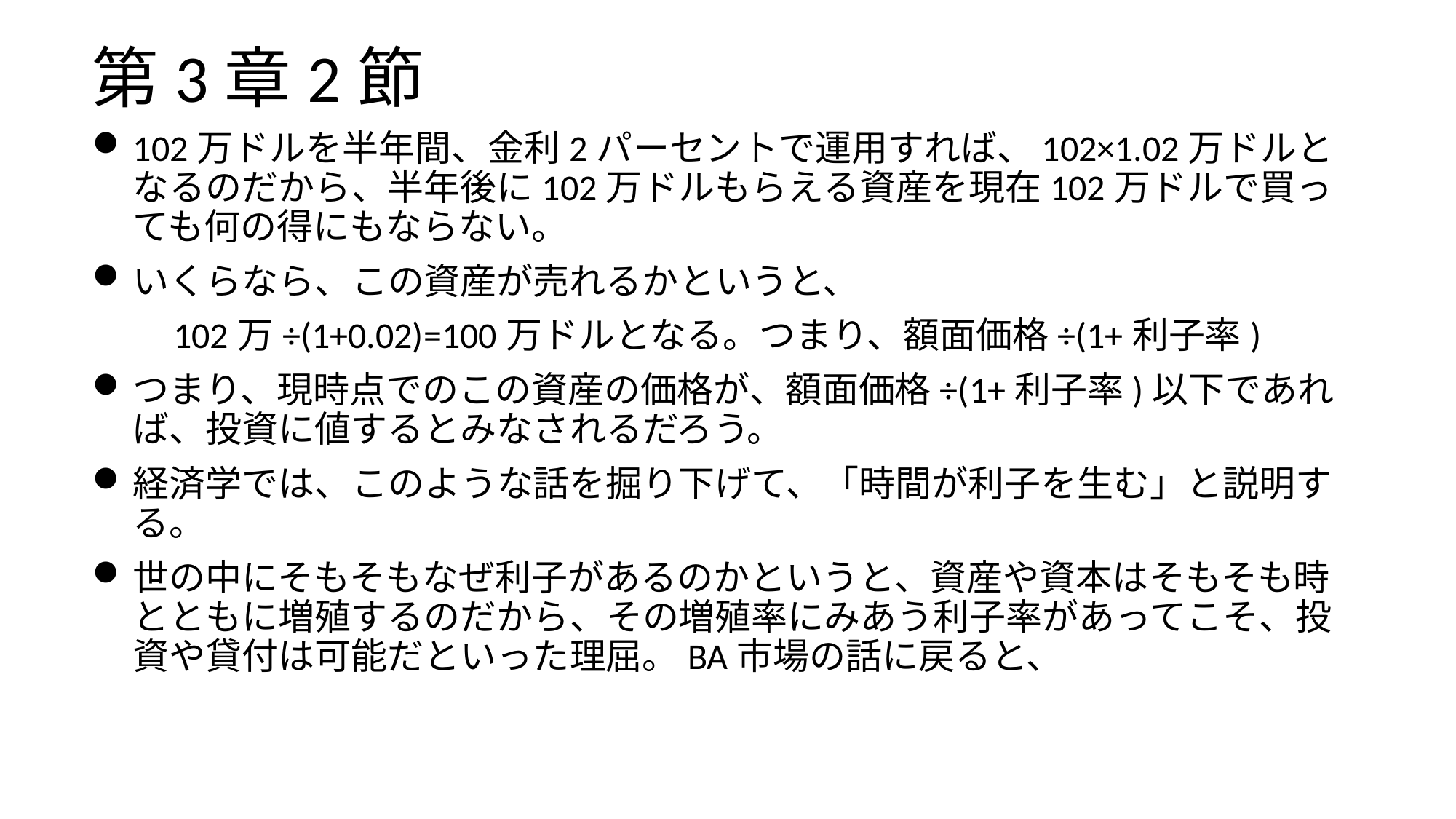

# 第3章2節
102万ドルを半年間、金利2パーセントで運用すれば、102×1.02万ドルとなるのだから、半年後に102万ドルもらえる資産を現在102万ドルで買っても何の得にもならない。
いくらなら、この資産が売れるかというと、
　　102万÷(1+0.02)=100万ドルとなる。つまり、額面価格÷(1+利子率)
つまり、現時点でのこの資産の価格が、額面価格÷(1+利子率)以下であれば、投資に値するとみなされるだろう。
経済学では、このような話を掘り下げて、「時間が利子を生む」と説明する。
世の中にそもそもなぜ利子があるのかというと、資産や資本はそもそも時とともに増殖するのだから、その増殖率にみあう利子率があってこそ、投資や貸付は可能だといった理屈。BA市場の話に戻ると、